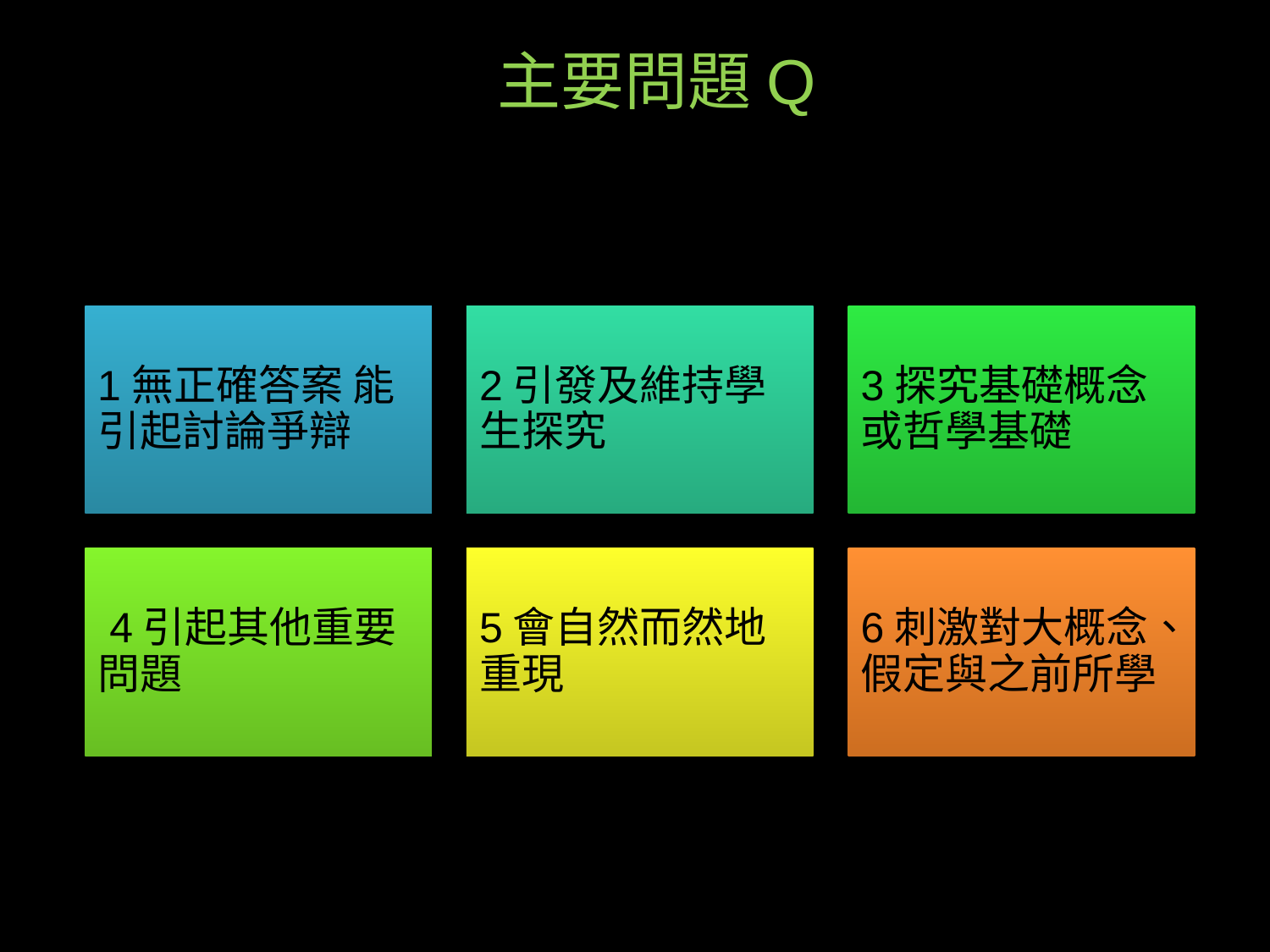

# 主要問題Q
1無正確答案 能引起討論爭辯
2引發及維持學生探究
3探究基礎概念或哲學基礎
 4引起其他重要問題
5會自然而然地重現
6刺激對大概念、假定與之前所學